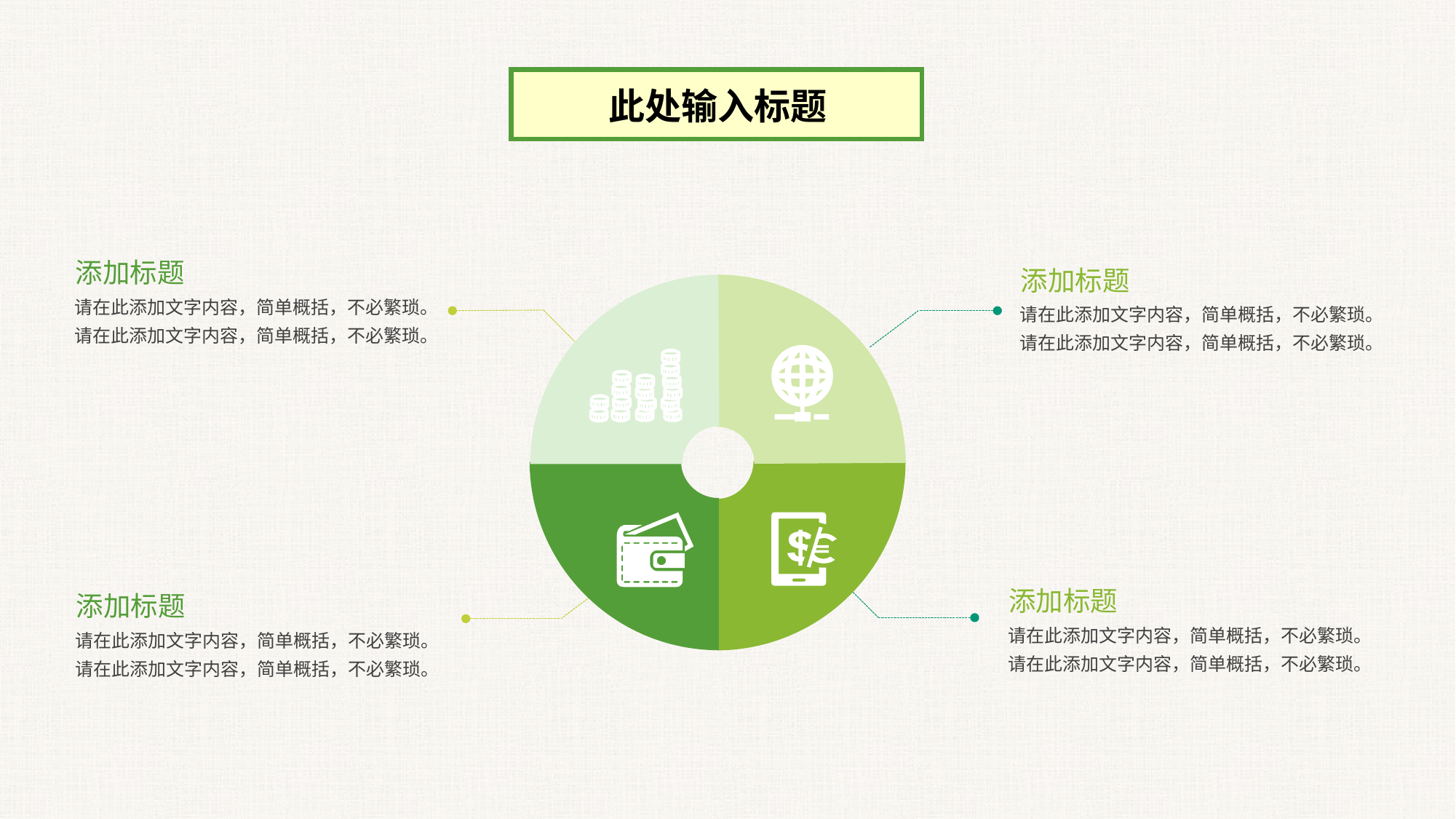

此处输入标题
添加标题
请在此添加文字内容，简单概括，不必繁琐。请在此添加文字内容，简单概括，不必繁琐。
添加标题
请在此添加文字内容，简单概括，不必繁琐。请在此添加文字内容，简单概括，不必繁琐。

添加标题
请在此添加文字内容，简单概括，不必繁琐。请在此添加文字内容，简单概括，不必繁琐。
添加标题
请在此添加文字内容，简单概括，不必繁琐。请在此添加文字内容，简单概括，不必繁琐。